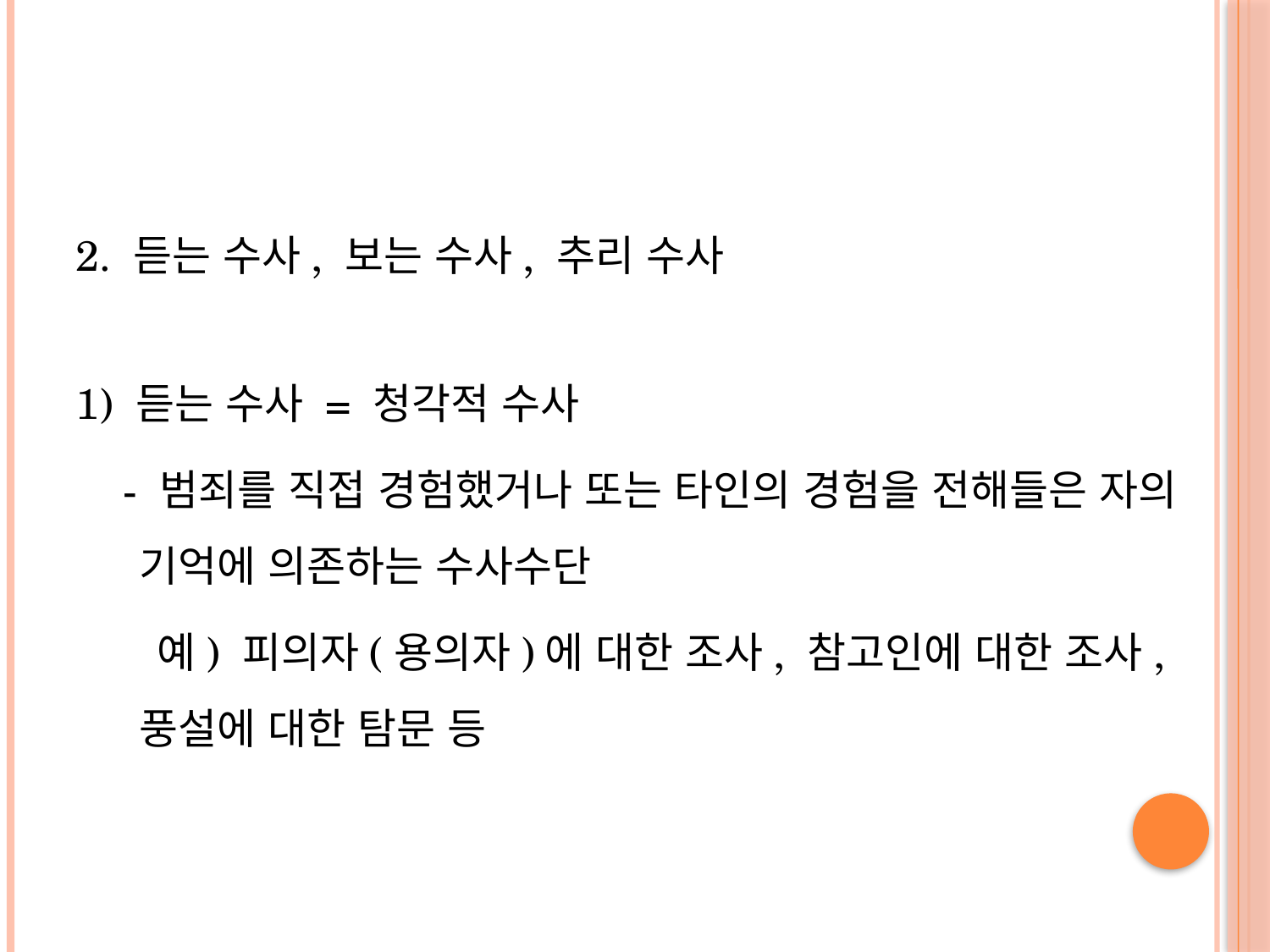

#
2. 듣는 수사, 보는 수사, 추리 수사

1) 듣는 수사 = 청각적 수사
    - 범죄를 직접 경험했거나 또는 타인의 경험을 전해들은 자의 기억에 의존하는 수사수단
      예) 피의자(용의자)에 대한 조사, 참고인에 대한 조사, 풍설에 대한 탐문 등